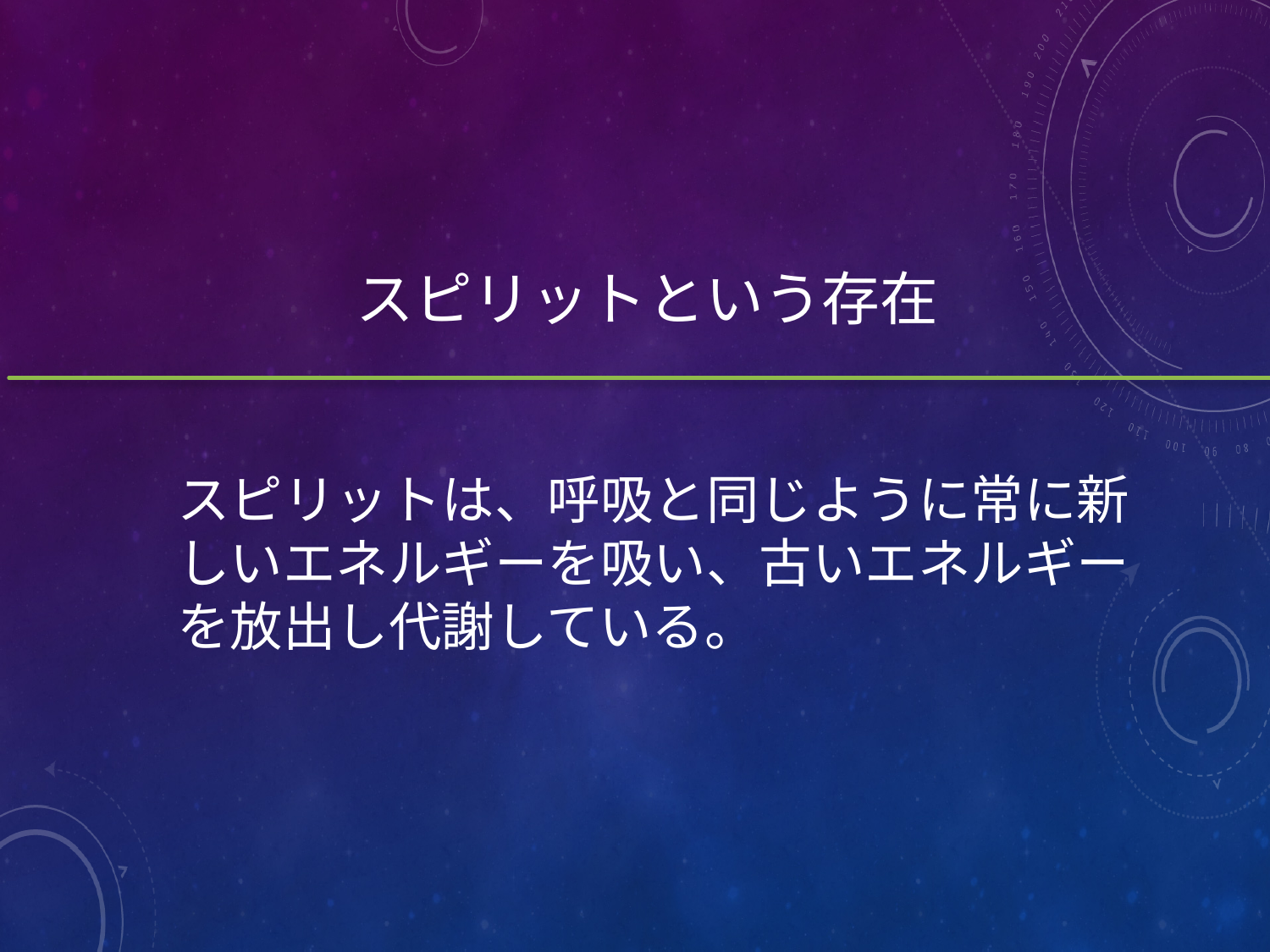

スピリットという存在
スピリットは、呼吸と同じように常に新しいエネルギーを吸い、古いエネルギーを放出し代謝している。